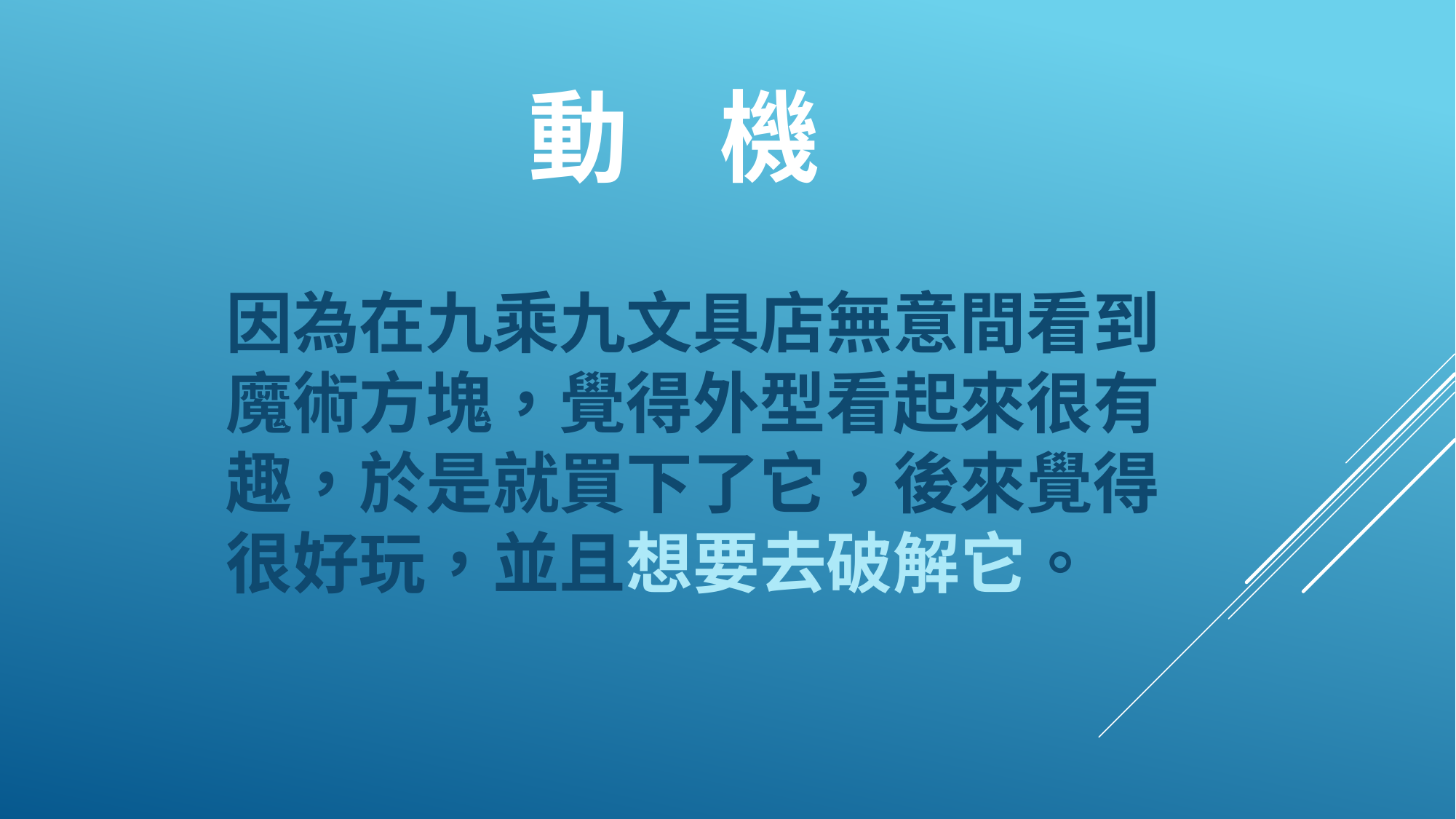

# 動    機
因為在九乘九文具店無意間看到魔術方塊，覺得外型看起來很有趣，於是就買下了它，後來覺得很好玩，並且想要去破解它。